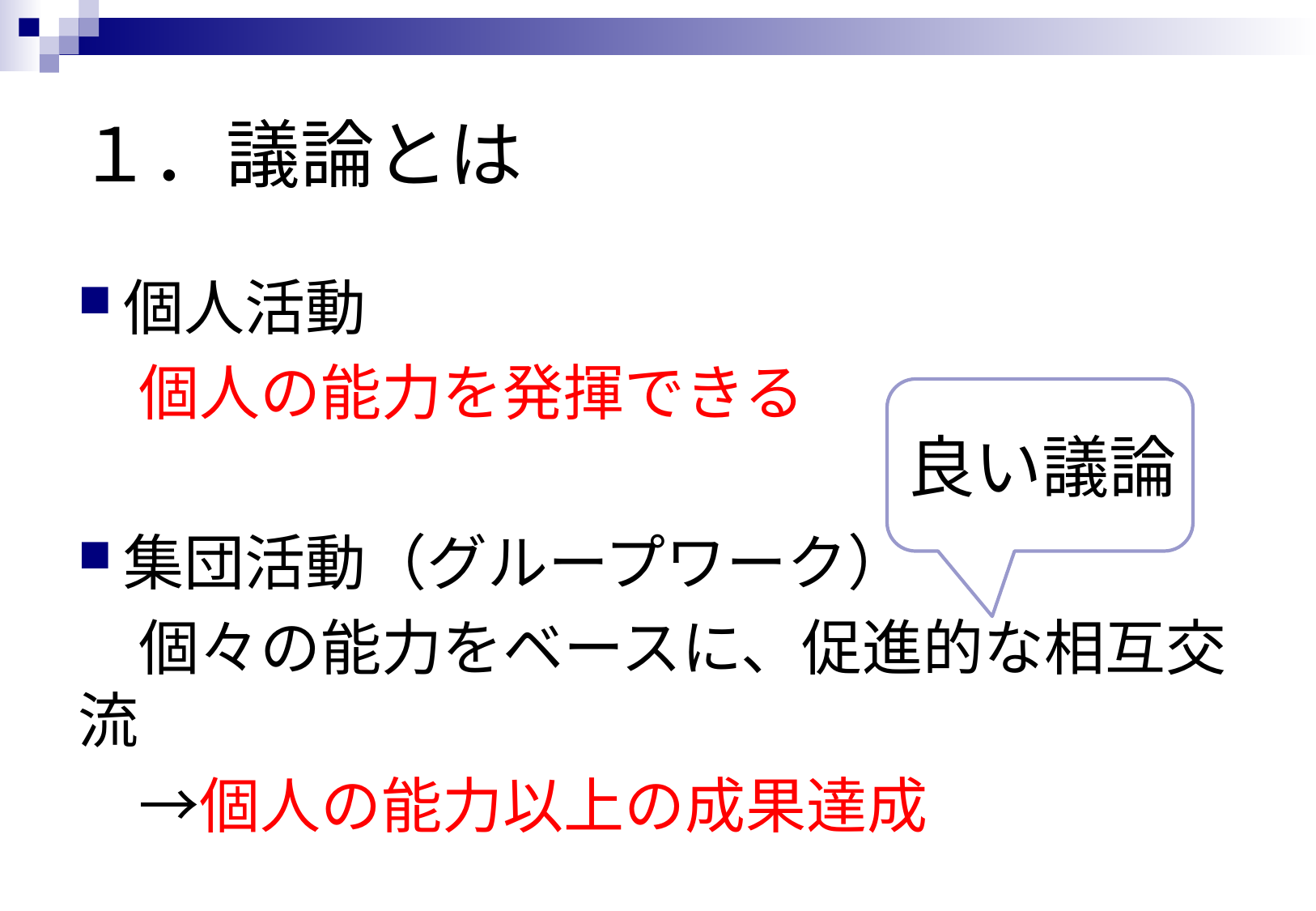

# １．議論とは
個人活動
　個人の能力を発揮できる

集団活動（グループワーク）
　個々の能力をベースに、促進的な相互交流
　→個人の能力以上の成果達成
良い議論